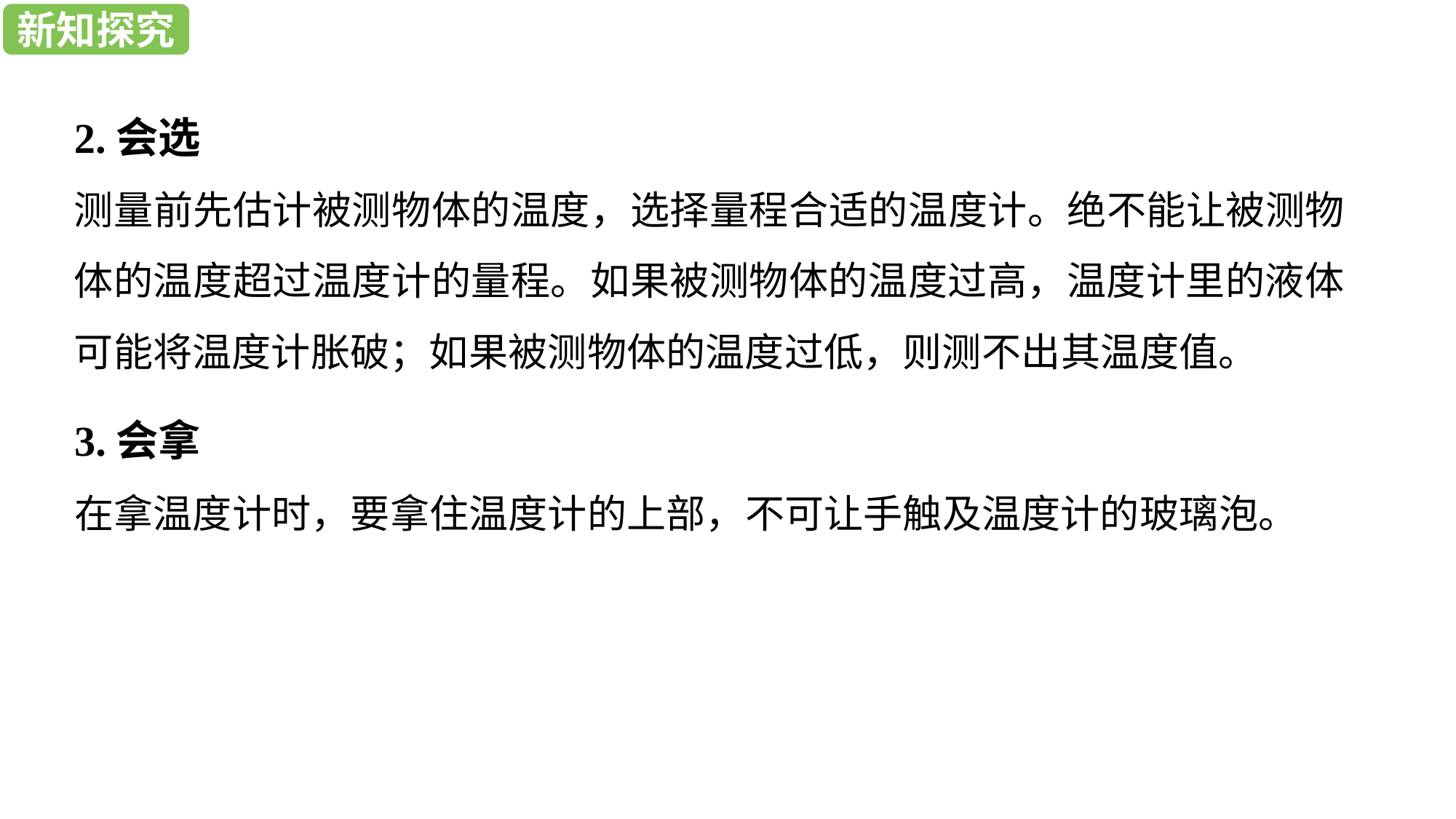

新知探究
新知探究
2.会选
测量前先估计被测物体的温度，选择量程合适的温度计。绝不能让被测物体的温度超过温度计的量程。如果被测物体的温度过高，温度计里的液体可能将温度计胀破；如果被测物体的温度过低，则测不出其温度值。
3.会拿
在拿温度计时，要拿住温度计的上部，不可让手触及温度计的玻璃泡。